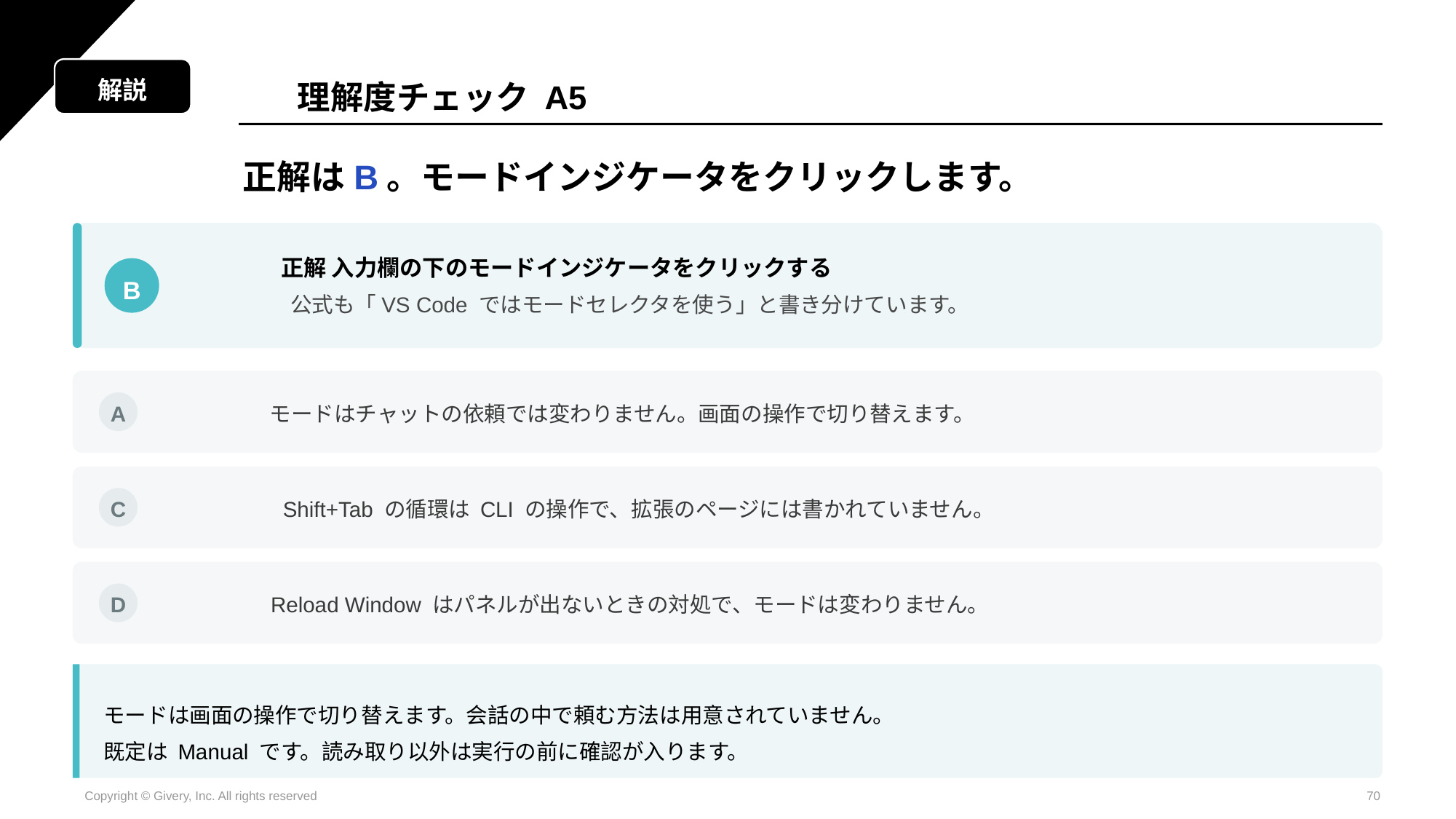

解説
理解度チェック A5

正解はB。モードインジケータをクリックします。

正解 入力欄の下のモードインジケータをクリックする

B
公式も「VS Code ではモードセレクタを使う」と書き分けています。

A
モードはチャットの依頼では変わりません。画面の操作で切り替えます。

C
Shift+Tab の循環は CLI の操作で、拡張のページには書かれていません。

D
Reload Window はパネルが出ないときの対処で、モードは変わりません。

モードは画面の操作で切り替えます。会話の中で頼む方法は用意されていません。
既定は Manual です。読み取り以外は実行の前に確認が入ります。
Copyright © Givery, Inc. All rights reserved
70